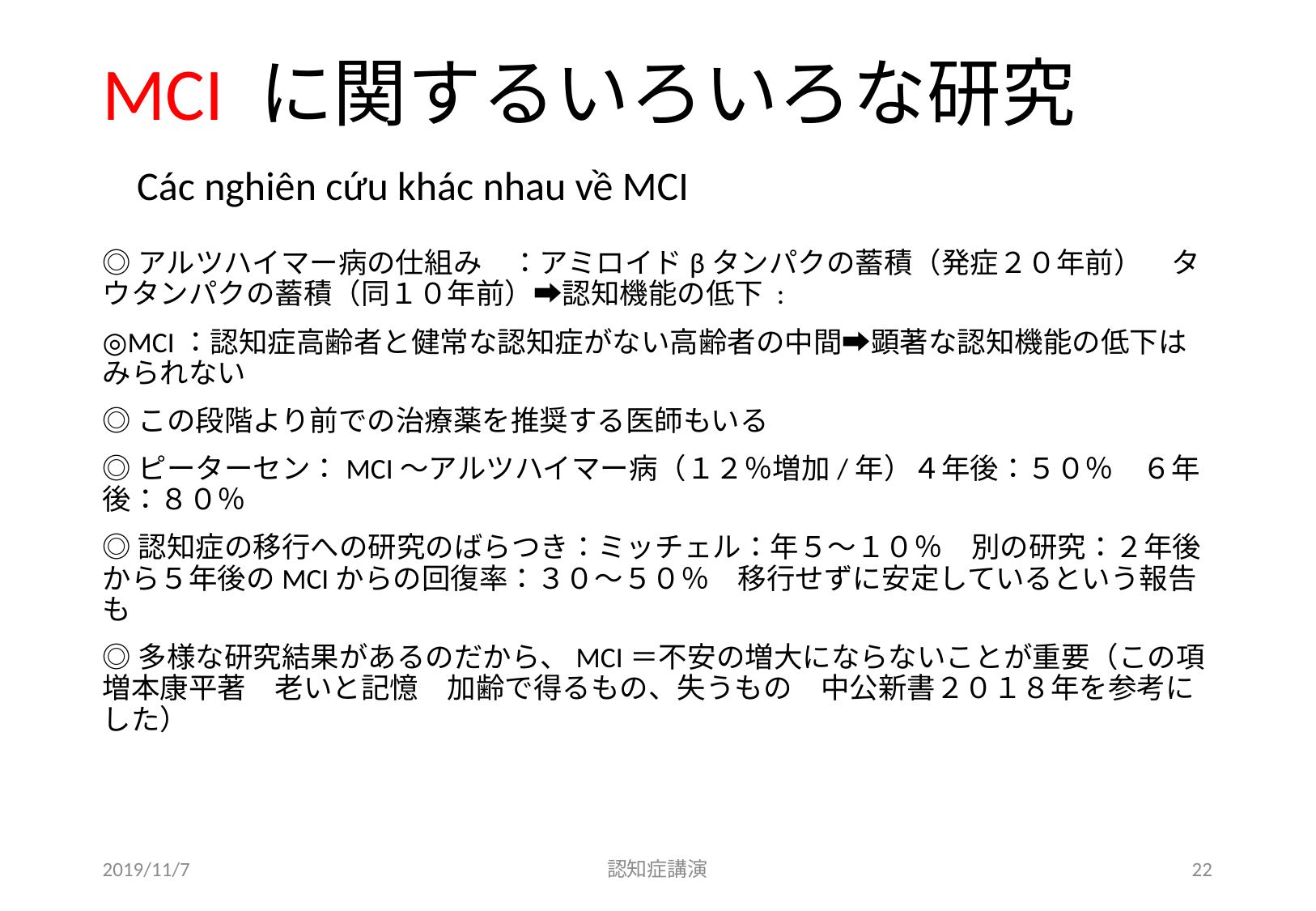

# MCI に関するいろいろな研究 Các nghiên cứu khác nhau về MCI
◎アルツハイマー病の仕組み　：アミロイドβタンパクの蓄積（発症２０年前）　タウタンパクの蓄積（同１０年前）➡認知機能の低下 :
◎MCI：認知症高齢者と健常な認知症がない高齢者の中間➡顕著な認知機能の低下はみられない
◎この段階より前での治療薬を推奨する医師もいる
◎ピーターセン：MCI～アルツハイマー病（１２％増加/年）４年後：５０％　６年後：８０％
◎認知症の移行への研究のばらつき：ミッチェル：年５～１０％　別の研究：２年後から５年後のMCIからの回復率：３０～５０％　移行せずに安定しているという報告も
◎多様な研究結果があるのだから、MCI＝不安の増大にならないことが重要（この項増本康平著　老いと記憶　加齢で得るもの、失うもの　中公新書２０１８年を参考にした）

2019/11/7
認知症講演
22